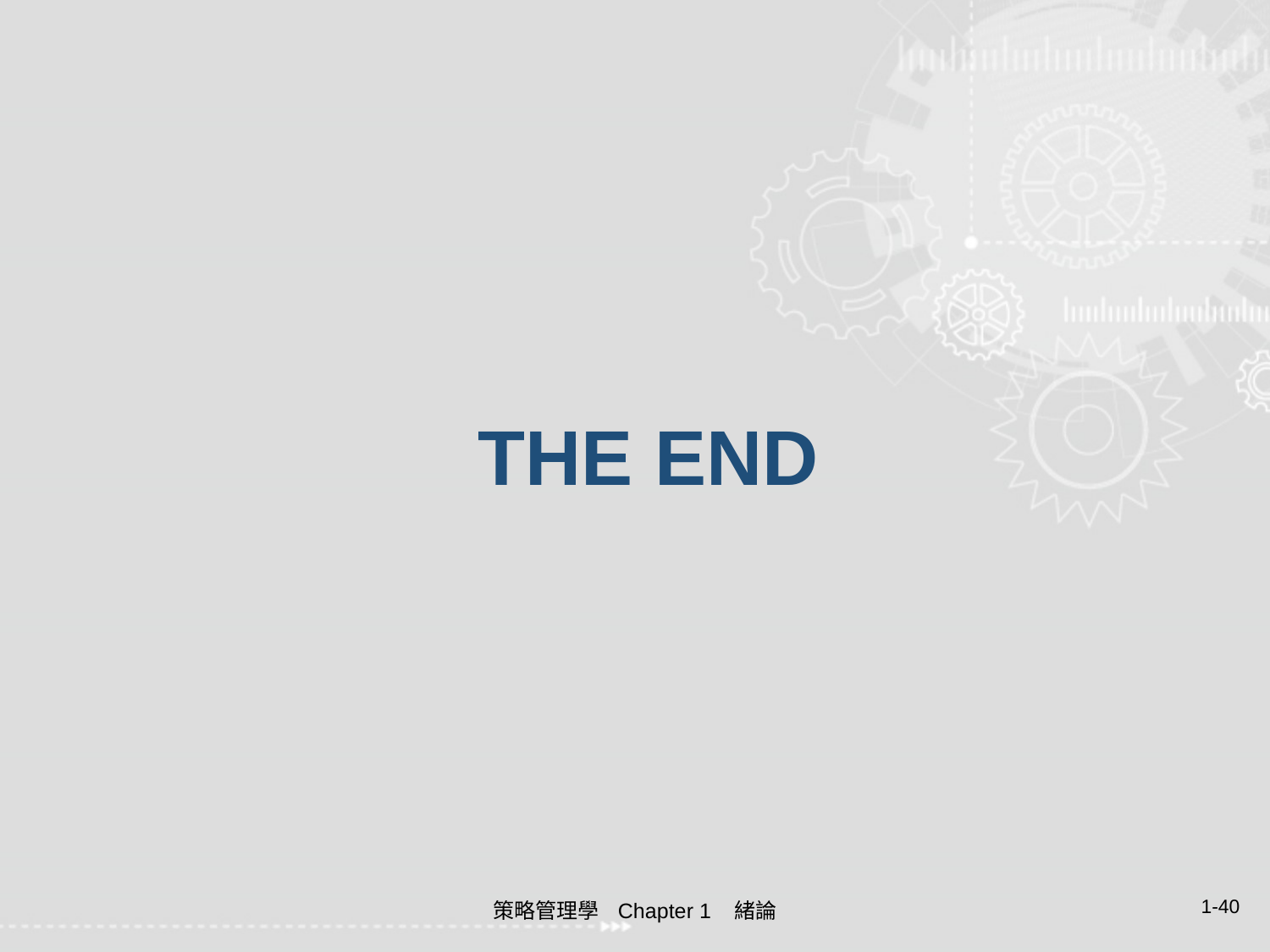

# THE END
策略管理學   Chapter 1   緒論
1-40